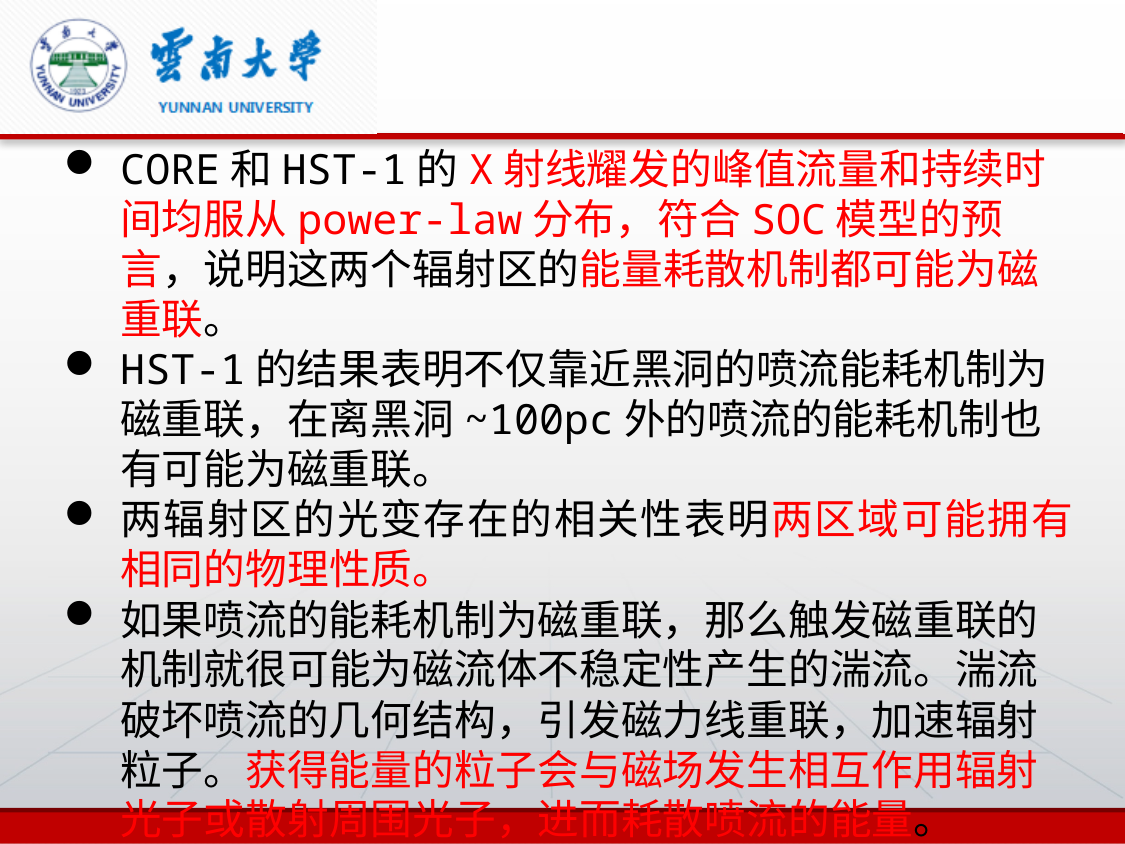

CORE和HST-1的X射线耀发的峰值流量和持续时间均服从power-law分布，符合SOC模型的预言，说明这两个辐射区的能量耗散机制都可能为磁重联。
HST-1的结果表明不仅靠近黑洞的喷流能耗机制为磁重联，在离黑洞~100pc外的喷流的能耗机制也有可能为磁重联。
两辐射区的光变存在的相关性表明两区域可能拥有相同的物理性质。
如果喷流的能耗机制为磁重联，那么触发磁重联的机制就很可能为磁流体不稳定性产生的湍流。湍流破坏喷流的几何结构，引发磁力线重联，加速辐射粒子。获得能量的粒子会与磁场发生相互作用辐射光子或散射周围光子，进而耗散喷流的能量。